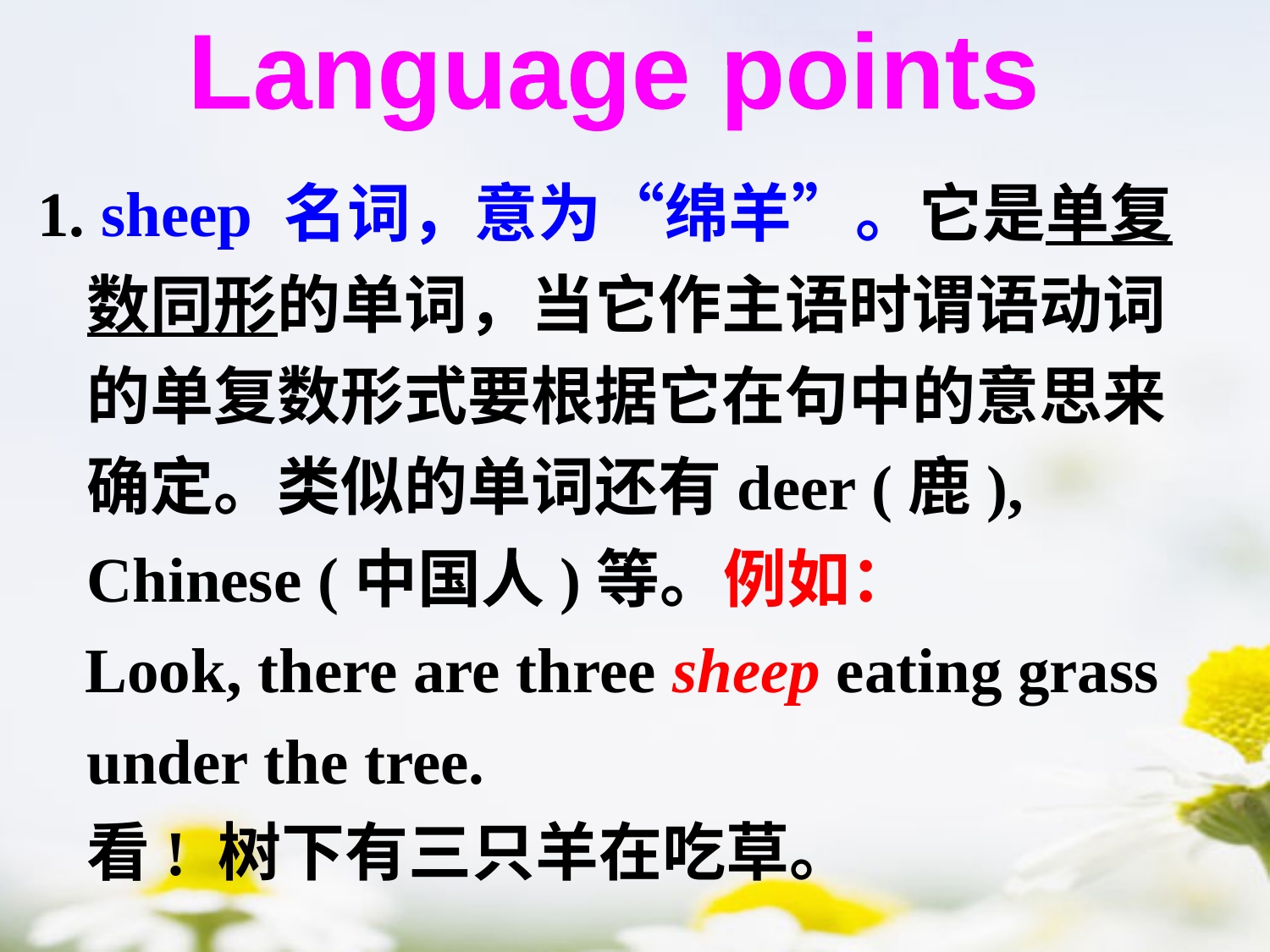

Language points
1. sheep 名词，意为“绵羊”。它是单复数同形的单词，当它作主语时谓语动词的单复数形式要根据它在句中的意思来确定。类似的单词还有deer (鹿), Chinese (中国人)等。例如：
   Look, there are three sheep eating grass under the tree.
看! 树下有三只羊在吃草。